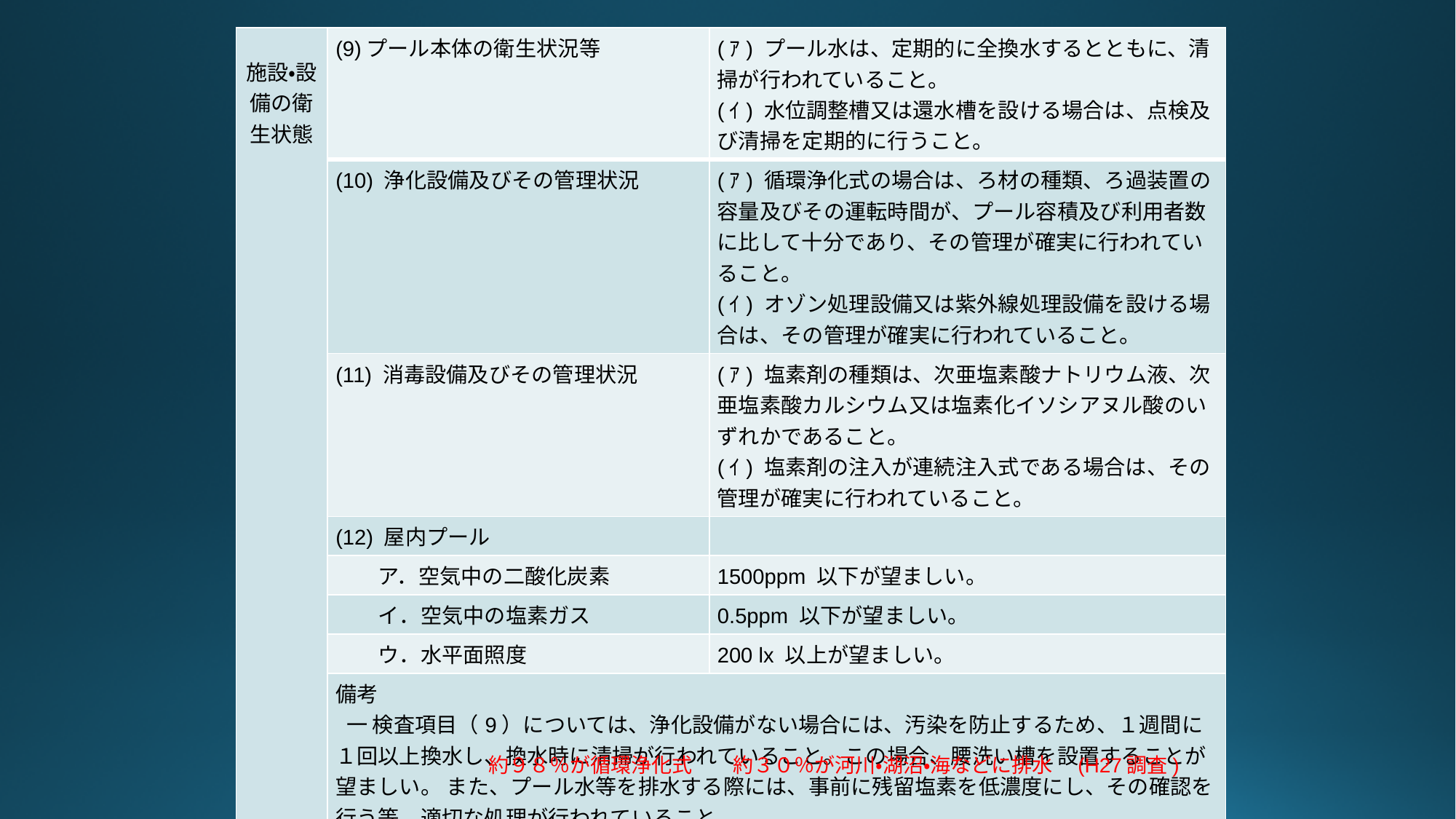

| 施設・設備の衛生状態 | (9)プール本体の衛生状況等 | (ｱ) プール水は、定期的に全換水するとともに、清掃が行われていること。 (ｲ) 水位調整槽又は還水槽を設ける場合は、点検及び清掃を定期的に行うこと。 |
| --- | --- | --- |
|  | (10) 浄化設備及びその管理状況 | (ｱ) 循環浄化式の場合は、ろ材の種類、ろ過装置の容量及びその運転時間が、プール容積及び利用者数に比して十分であり、その管理が確実に行われていること。 (ｲ) オゾン処理設備又は紫外線処理設備を設ける場合は、その管理が確実に行われていること。 |
|  | (11) 消毒設備及びその管理状況 | (ｱ) 塩素剤の種類は、次亜塩素酸ナトリウム液、次亜塩素酸カルシウム又は塩素化イソシアヌル酸のいずれかであること。 (ｲ) 塩素剤の注入が連続注入式である場合は、その管理が確実に行われていること。 |
|  | (12) 屋内プール |  |
|  | ア．空気中の二酸化炭素 | 1500ppm 以下が望ましい。 |
|  | イ．空気中の塩素ガス | 0.5ppm 以下が望ましい。 |
|  | ウ．水平面照度 | 200 lx 以上が望ましい。 |
|  | 備考 一 検査項目（9）については、浄化設備がない場合には、汚染を防止するため、１週間に１回以上換水し、換水時に清掃が行われていること。この場合、腰洗い槽を設置することが望ましい。 また、プール水等を排水する際には、事前に残留塩素を低濃度にし、その確認を行う等、適切な処理が行われていること。 |  |
約９８％が循環浄化式　　約３０％が河川・湖沼・海などに排水　(H27調査)